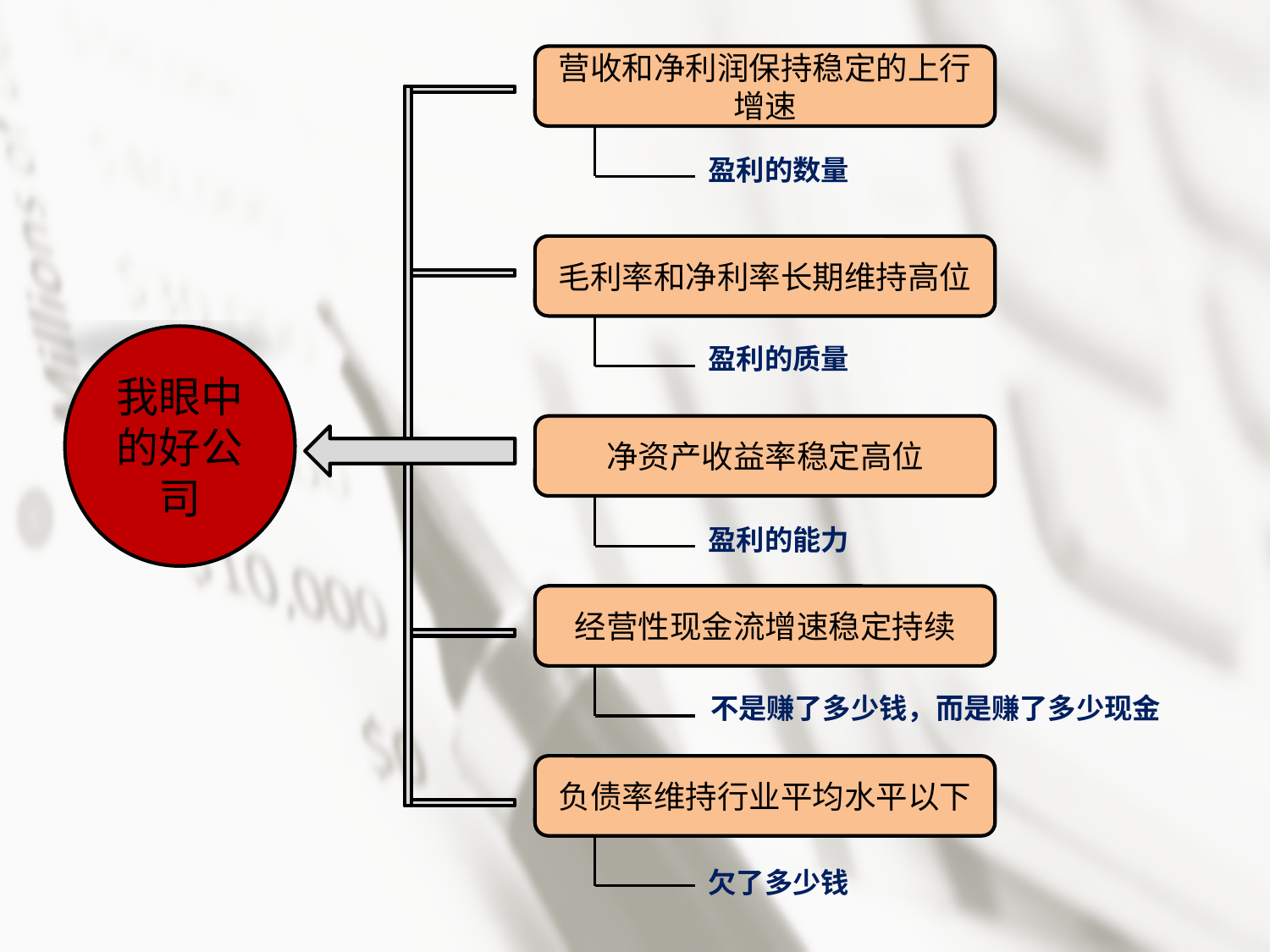

营收和净利润保持稳定的上行增速

盈利的数量
毛利率和净利率长期维持高位

我眼中的好公司
盈利的质量
净资产收益率稳定高位

盈利的能力
经营性现金流增速稳定持续

不是赚了多少钱，而是赚了多少现金
负债率维持行业平均水平以下

欠了多少钱